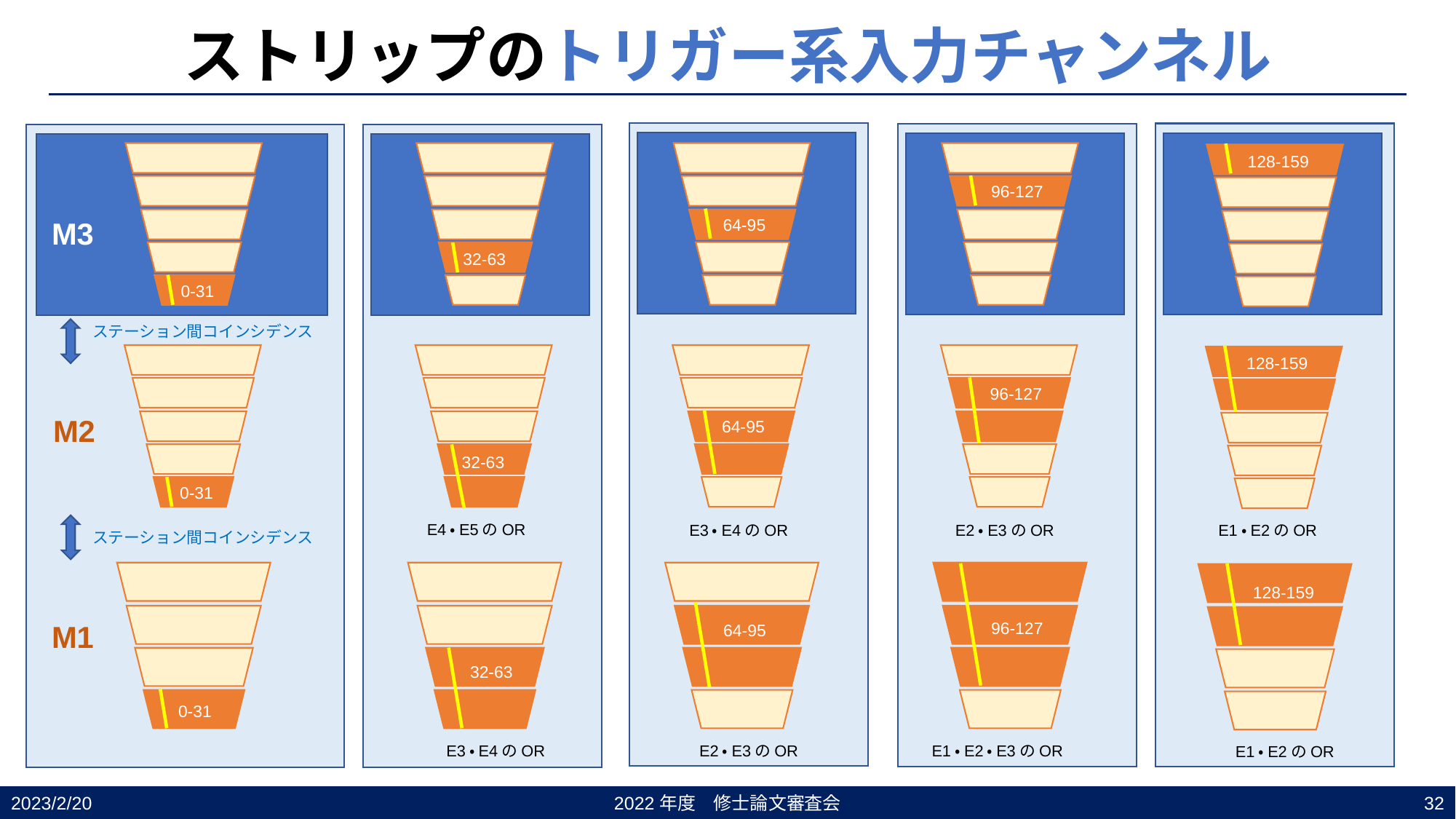

# ストリップのトリガー系入力チャンネル

128-159
96-127
M3
64-95
32-63
0-31
ステーション間コインシデンス

128-159
96-127
M2
64-95
32-63
0-31
E4・E5のOR
E2・E3のOR
E3・E4のOR
E1・E2のOR

ステーション間コインシデンス

128-159
96-127
M1
64-95
32-63
0-31
E3・E4のOR
E2・E3のOR
E1・E2・E3のOR
E1・E2のOR
2023/2/20
2022年度　修士論文審査会
32